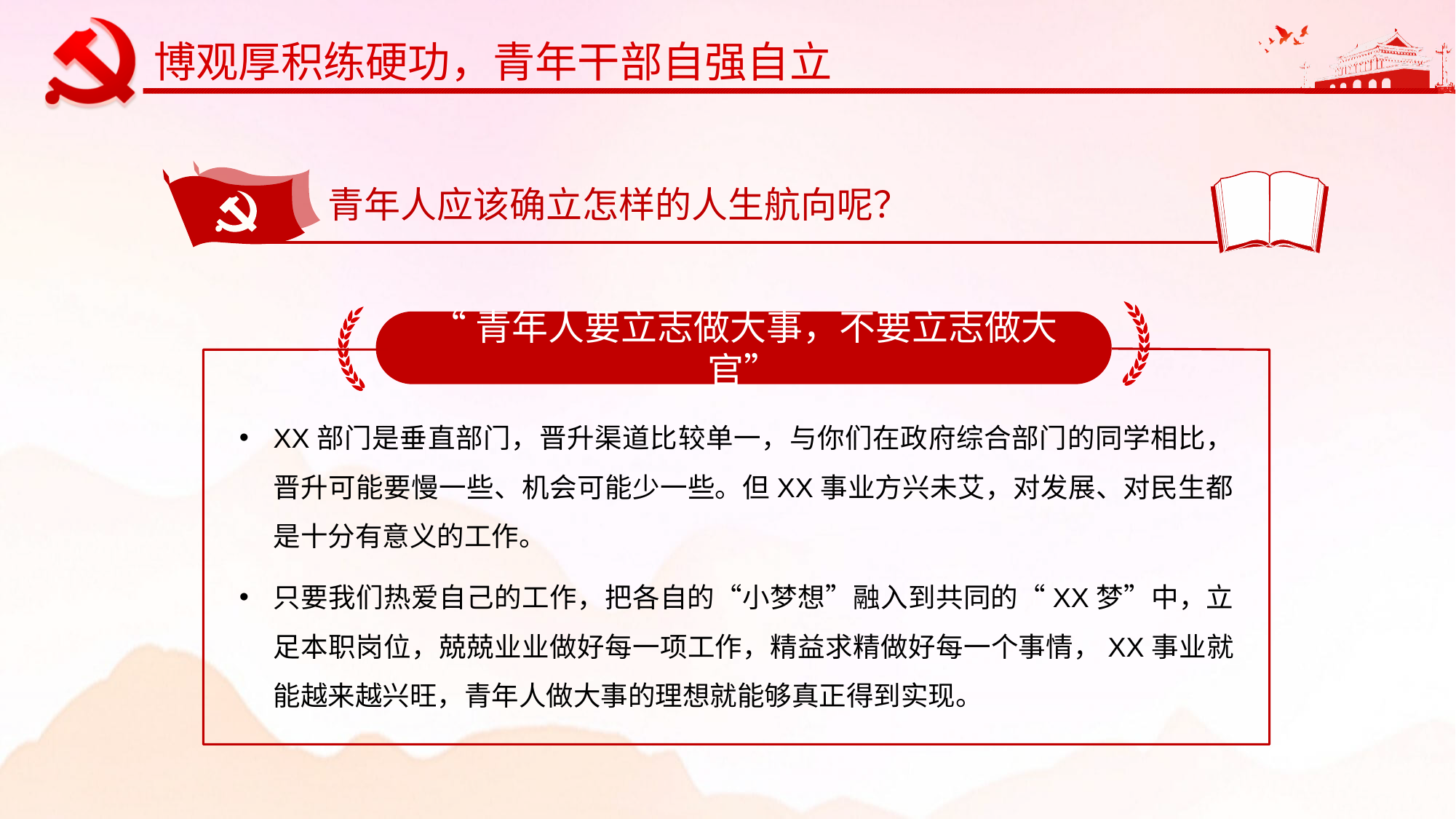

青年人应该确立怎样的人生航向呢？

“青年人要立志做大事，不要立志做大官”

XX部门是垂直部门，晋升渠道比较单一，与你们在政府综合部门的同学相比，晋升可能要慢一些、机会可能少一些。但XX事业方兴未艾，对发展、对民生都是十分有意义的工作。
只要我们热爱自己的工作，把各自的“小梦想”融入到共同的“XX梦”中，立足本职岗位，兢兢业业做好每一项工作，精益求精做好每一个事情，XX事业就能越来越兴旺，青年人做大事的理想就能够真正得到实现。